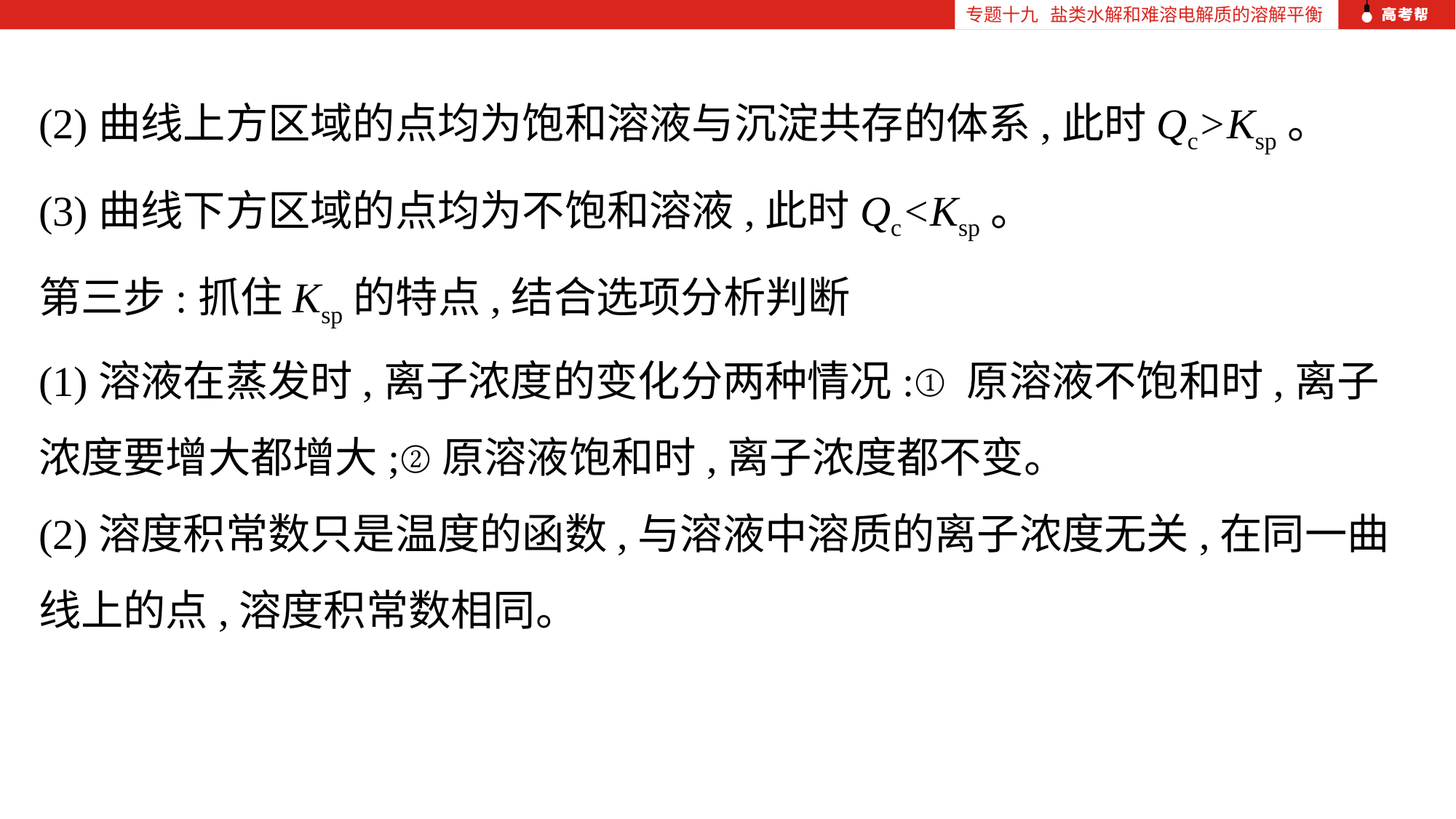

专题十九   盐类水解和难溶电解质的溶解平衡

(2)曲线上方区域的点均为饱和溶液与沉淀共存的体系,此时Qc>Ksp。
(3)曲线下方区域的点均为不饱和溶液,此时Qc<Ksp。
第三步:抓住Ksp的特点,结合选项分析判断
(1)溶液在蒸发时,离子浓度的变化分两种情况:①原溶液不饱和时,离子浓度要增大都增大;②原溶液饱和时,离子浓度都不变。
(2)溶度积常数只是温度的函数,与溶液中溶质的离子浓度无关,在同一曲线上的点,溶度积常数相同。